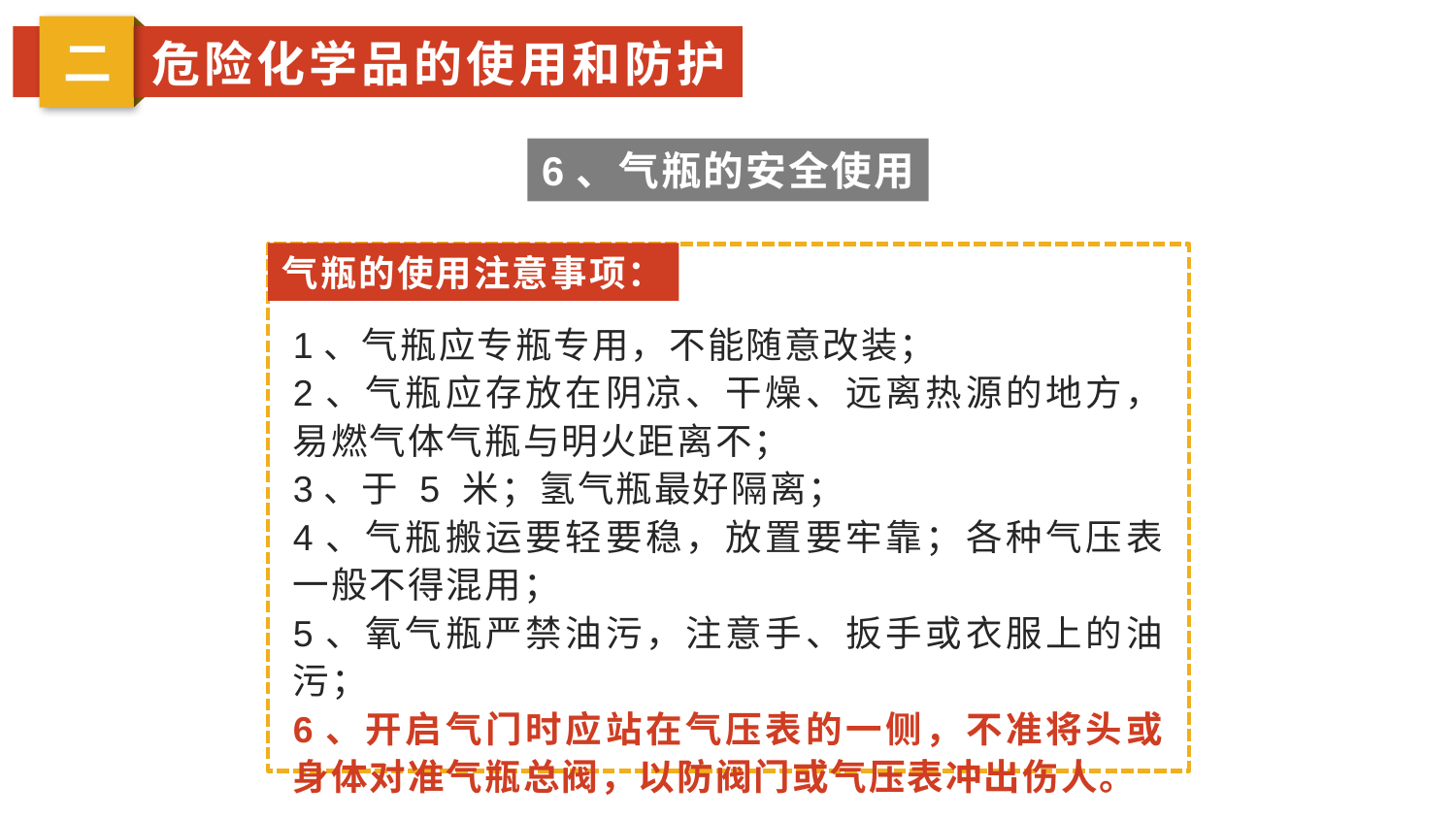

二

危险化学品的使用和防护

6、气瓶的安全使用
气瓶的使用注意事项：

1、气瓶应专瓶专用，不能随意改装；
2、气瓶应存放在阴凉、干燥、远离热源的地方，易燃气体气瓶与明火距离不；
3、于 5 米；氢气瓶最好隔离；
4、气瓶搬运要轻要稳，放置要牢靠；各种气压表一般不得混用；
5、氧气瓶严禁油污，注意手、扳手或衣服上的油污；
6、开启气门时应站在气压表的一侧，不准将头或身体对准气瓶总阀，以防阀门或气压表冲出伤人。